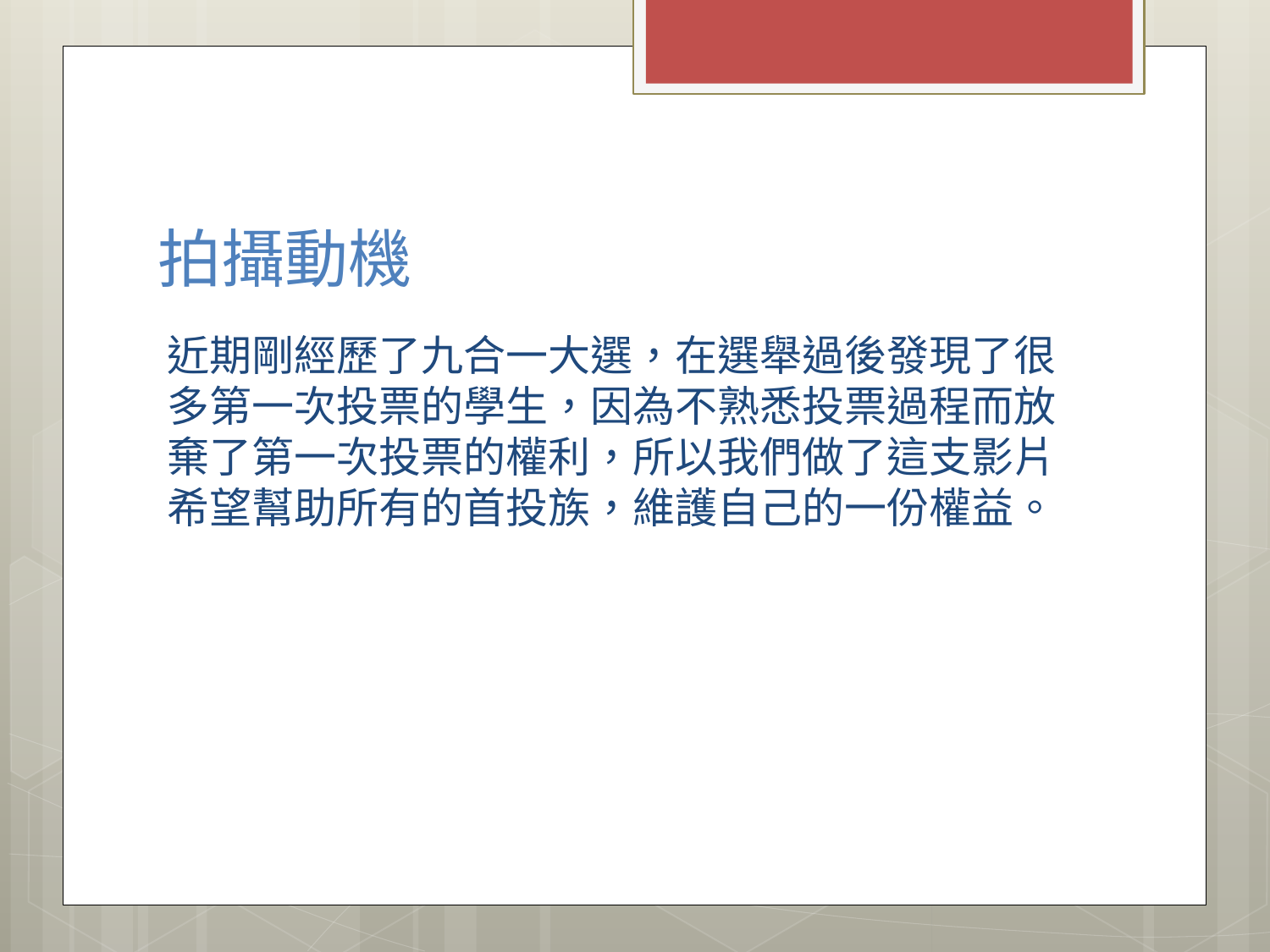

# 拍攝動機
近期剛經歷了九合一大選，在選舉過後發現了很多第一次投票的學生，因為不熟悉投票過程而放棄了第一次投票的權利，所以我們做了這支影片希望幫助所有的首投族，維護自己的一份權益。